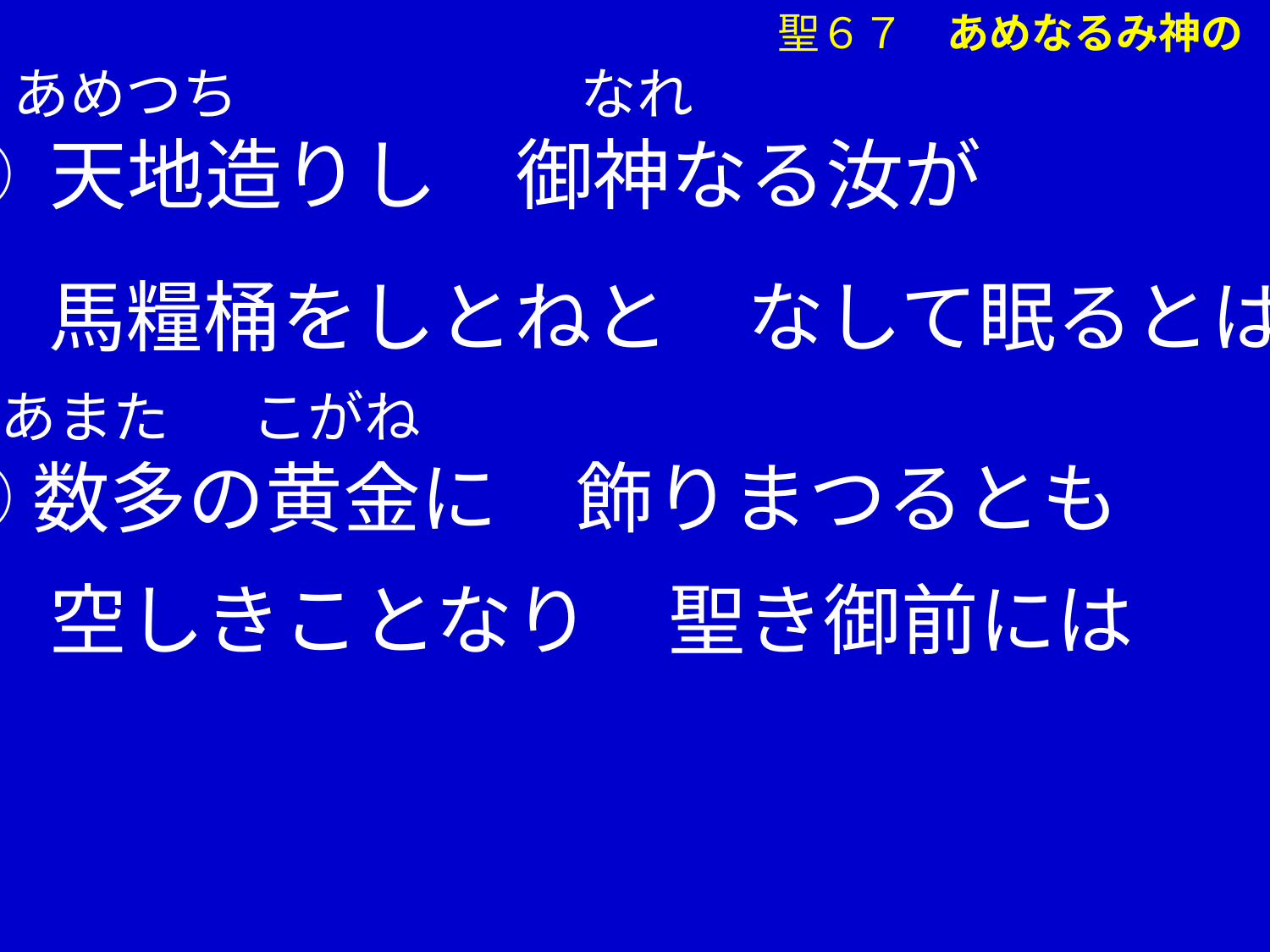

聖６７　あめなるみ神の
     あめつち                           なれ
⑨ 天地造りし　御神なる汝が
　  馬糧桶をしとねと　なして眠るとは！
    あまた　  こがね
⑩数多の黄金に　飾りまつるとも
 　空しきことなり　聖き御前には